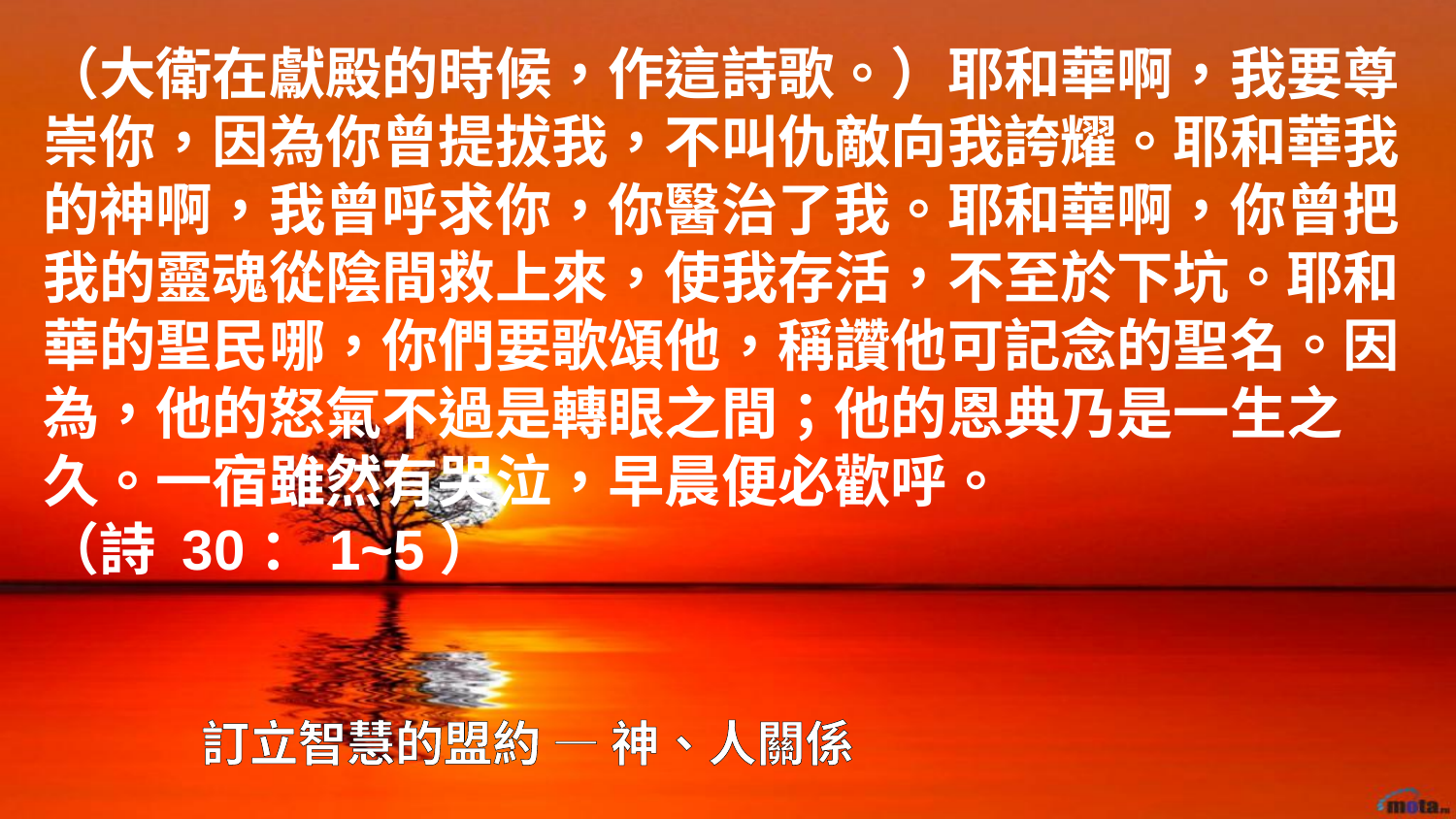

（大衛在獻殿的時候，作這詩歌。）耶和華啊，我要尊崇你，因為你曾提拔我，不叫仇敵向我誇耀。耶和華我的神啊，我曾呼求你，你醫治了我。耶和華啊，你曾把我的靈魂從陰間救上來，使我存活，不至於下坑。耶和華的聖民哪，你們要歌頌他，稱讚他可記念的聖名。因為，他的怒氣不過是轉眼之間；他的恩典乃是一生之久。一宿雖然有哭泣，早晨便必歡呼。
（詩 30：1~5）
# 訂立智慧的盟約 — 神、人關係